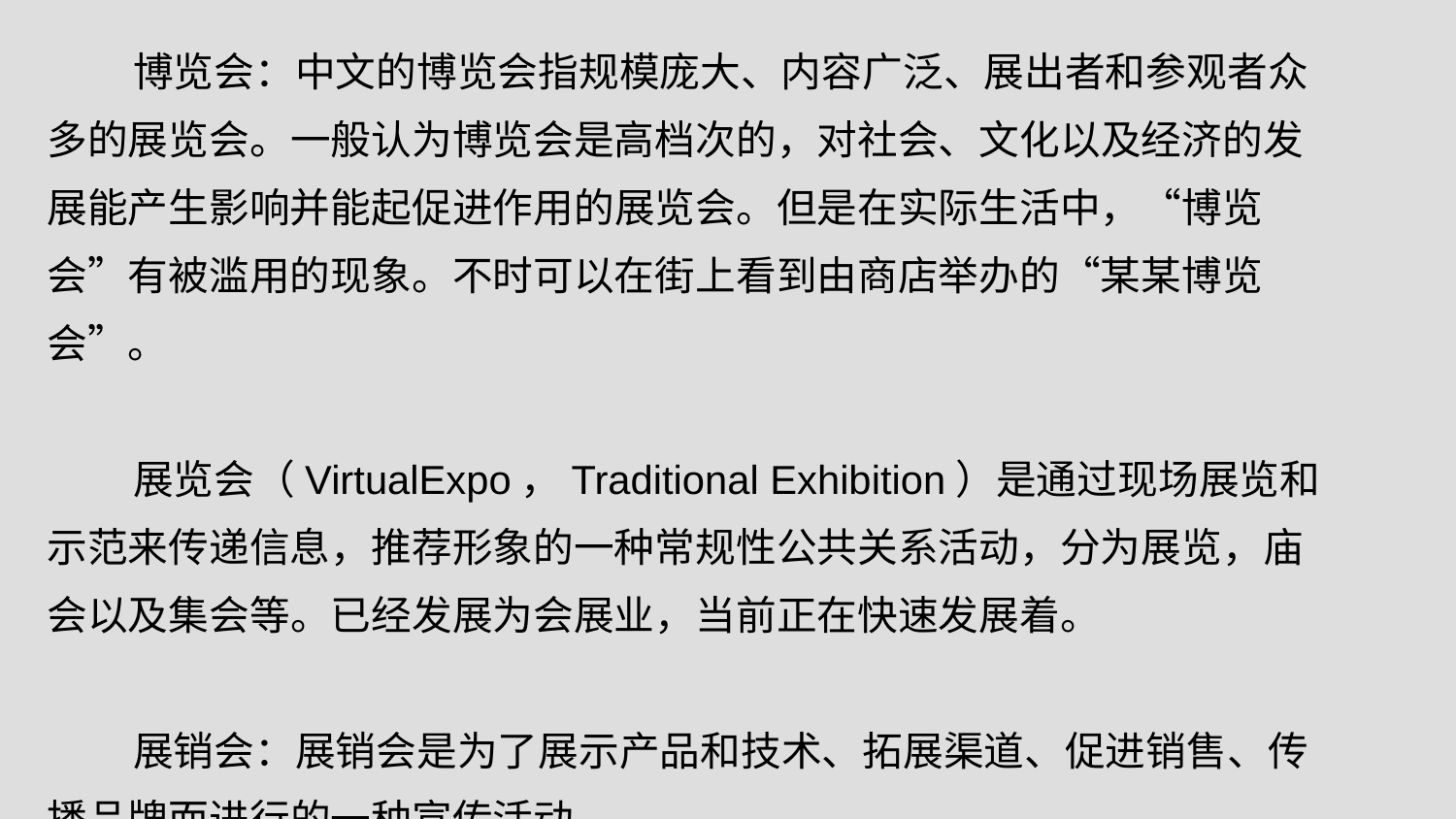

博览会：中文的博览会指规模庞大、内容广泛、展出者和参观者众多的展览会。一般认为博览会是高档次的，对社会、文化以及经济的发展能产生影响并能起促进作用的展览会。但是在实际生活中，“博览会”有被滥用的现象。不时可以在街上看到由商店举办的“某某博览会”。

展览会（VirtualExpo，Traditional Exhibition）是通过现场展览和示范来传递信息，推荐形象的一种常规性公共关系活动，分为展览，庙会以及集会等。已经发展为会展业，当前正在快速发展着。

展销会：展销会是为了展示产品和技术、拓展渠道、促进销售、传播品牌而进行的一种宣传活动。